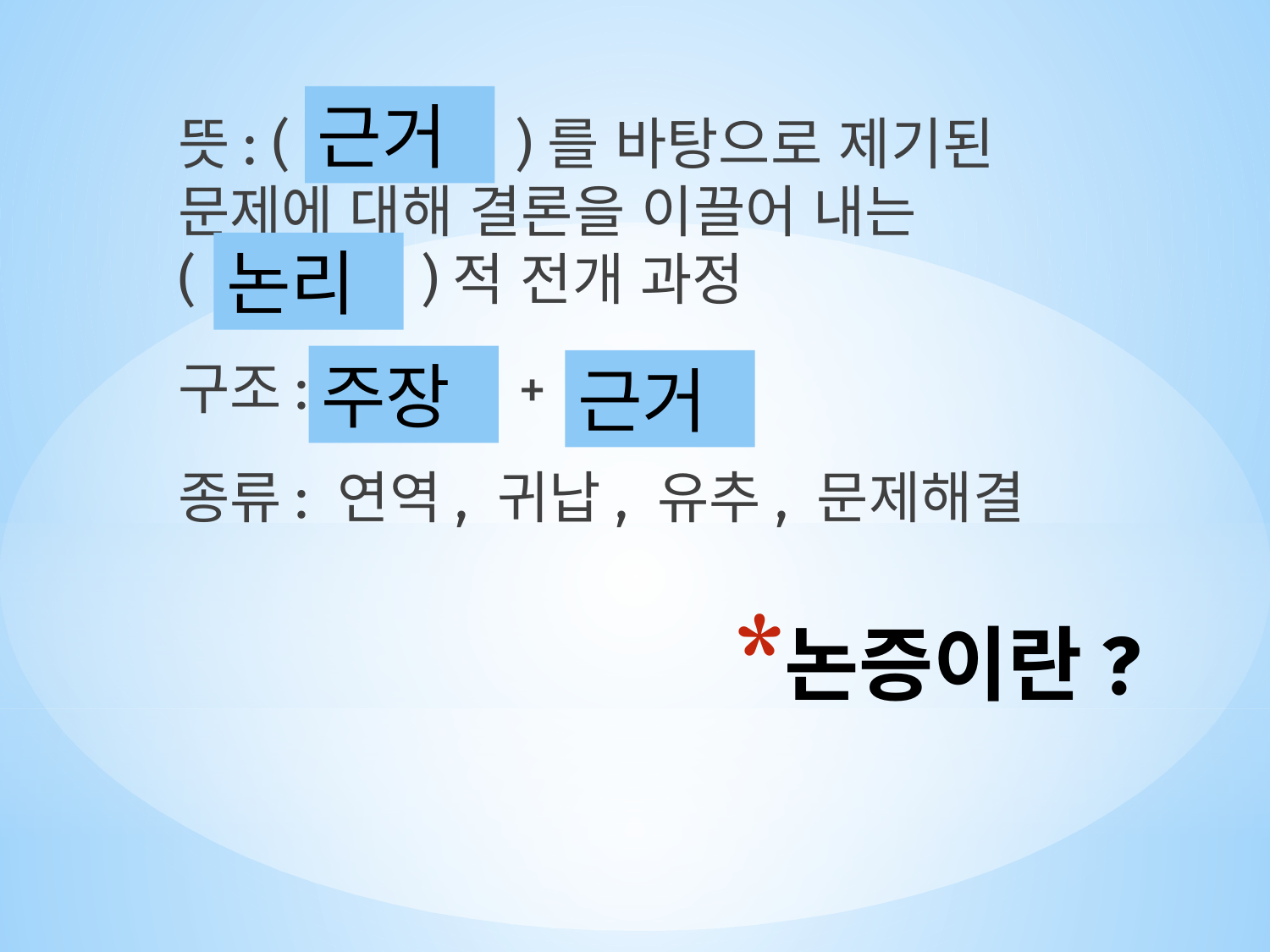

근거
뜻: (  ㄱ  ㄱ  )를 바탕으로 제기된 문제에 대해 결론을 이끌어 내는 (  ㄴ  ㄹ  )적 전개 과정

구조: ㅈ ㅈ   +   ㄱ ㄱ

종류: 연역, 귀납, 유추, 문제해결
논리
주장
근거
# 논증이란?